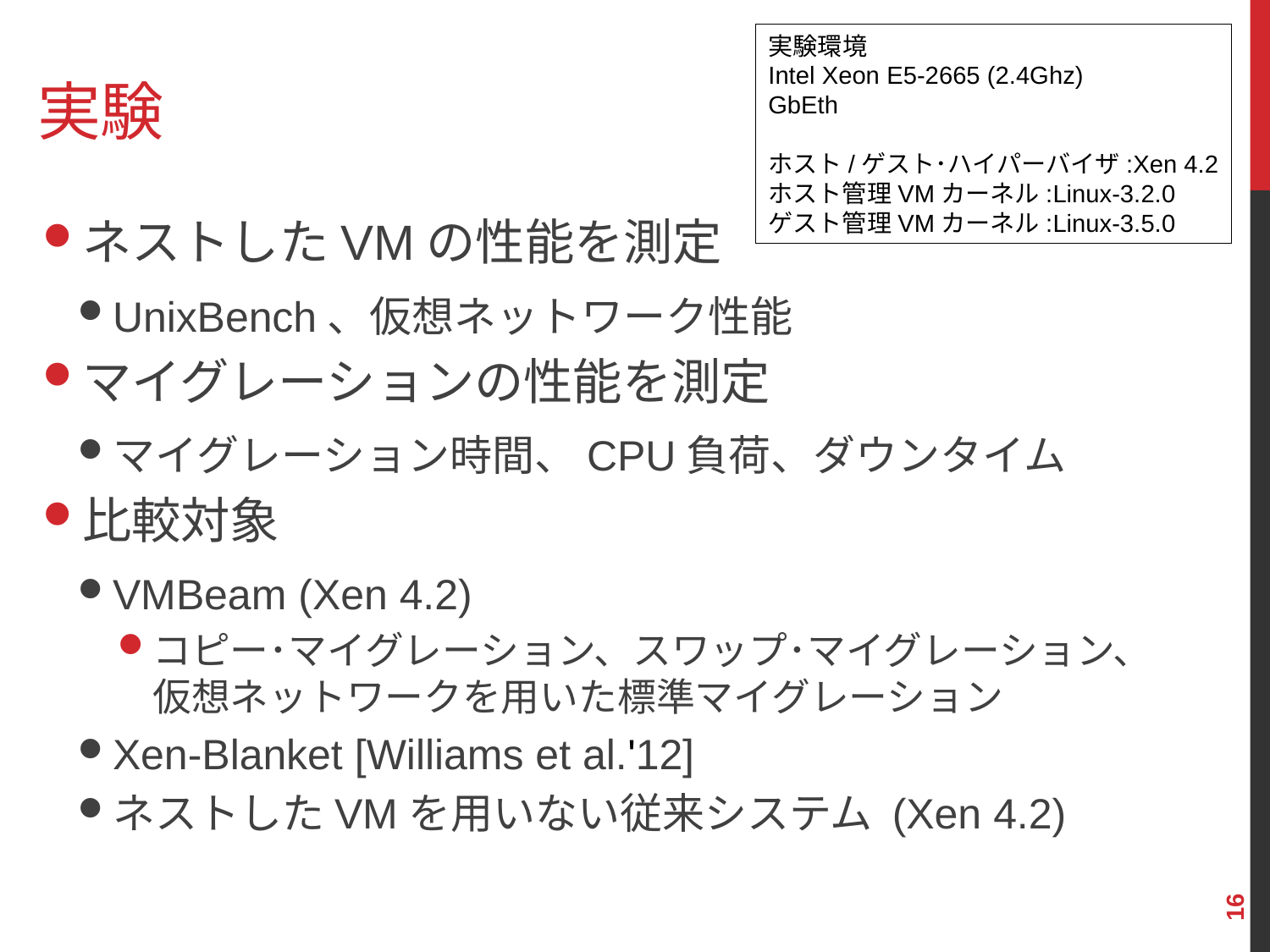

実験環境
Intel Xeon E5-2665 (2.4Ghz)
GbEth

ホスト/ゲスト･ハイパーバイザ:Xen 4.2
ホスト管理VMカーネル:Linux-3.2.0
ゲスト管理VMカーネル:Linux-3.5.0
# 実験
ネストしたVMの性能を測定
UnixBench、仮想ネットワーク性能
マイグレーションの性能を測定
マイグレーション時間、CPU負荷、ダウンタイム
比較対象
VMBeam (Xen 4.2)
コピー･マイグレーション、スワップ･マイグレーション、
仮想ネットワークを用いた標準マイグレーション
Xen-Blanket [Williams et al.'12]
ネストしたVMを用いない従来システム (Xen 4.2)
16